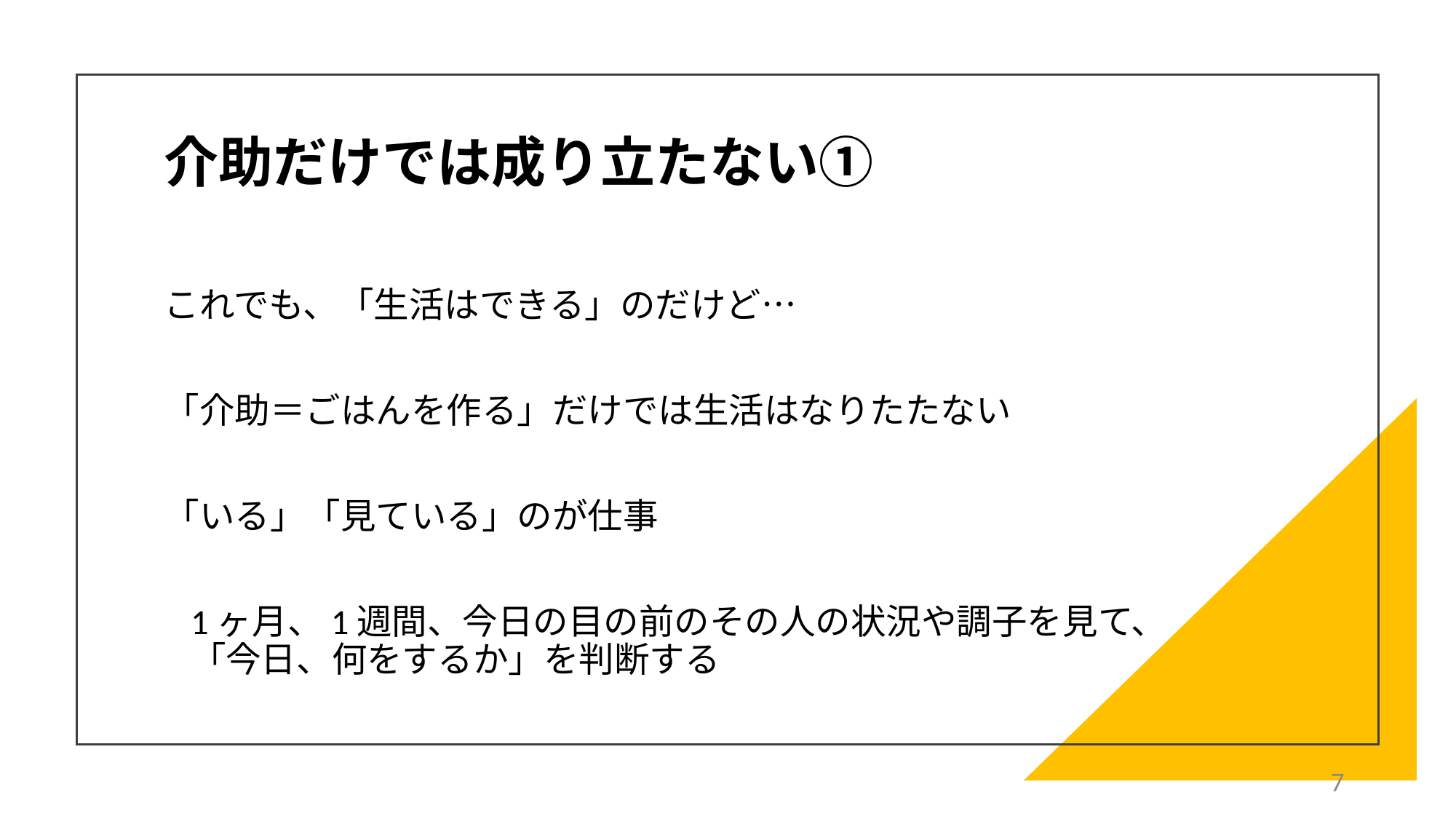

# 介助だけでは成り立たない➀

これでも、「生活はできる」のだけど…

「介助＝ごはんを作る」だけでは生活はなりたたない

「いる」「見ている」のが仕事

1ヶ月、1週間、今日の目の前のその人の状況や調子を見て、「今日、何をするか」を判断する

7